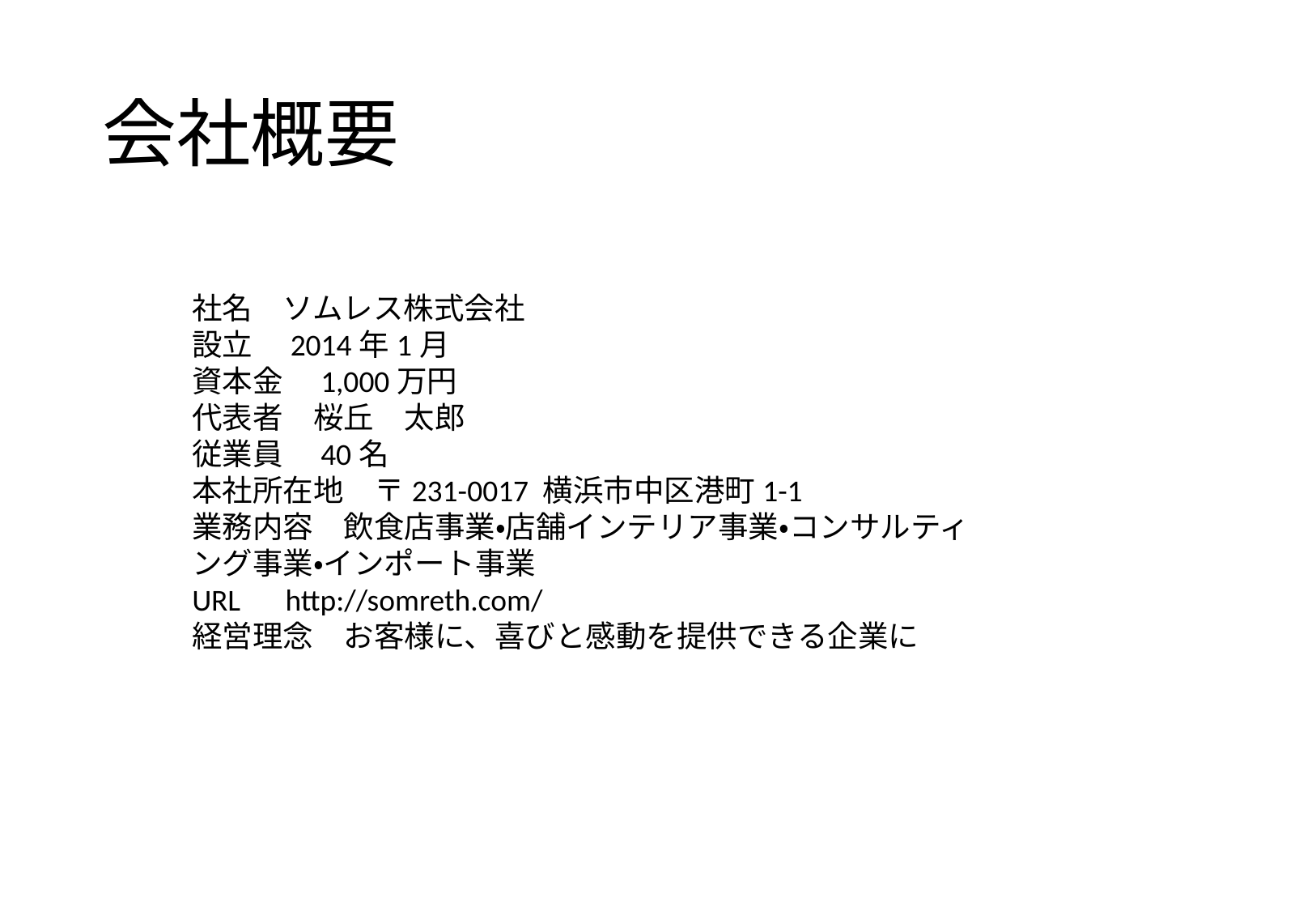

# 会社概要
社名　ソムレス株式会社
設立　2014年1月
資本金　1,000万円
代表者　桜丘　太郎
従業員　40名
本社所在地　〒231-0017 横浜市中区港町1-1
業務内容　飲食店事業・店舗インテリア事業・コンサルティング事業・インポート事業
URL　http://somreth.com/
経営理念　お客様に、喜びと感動を提供できる企業に